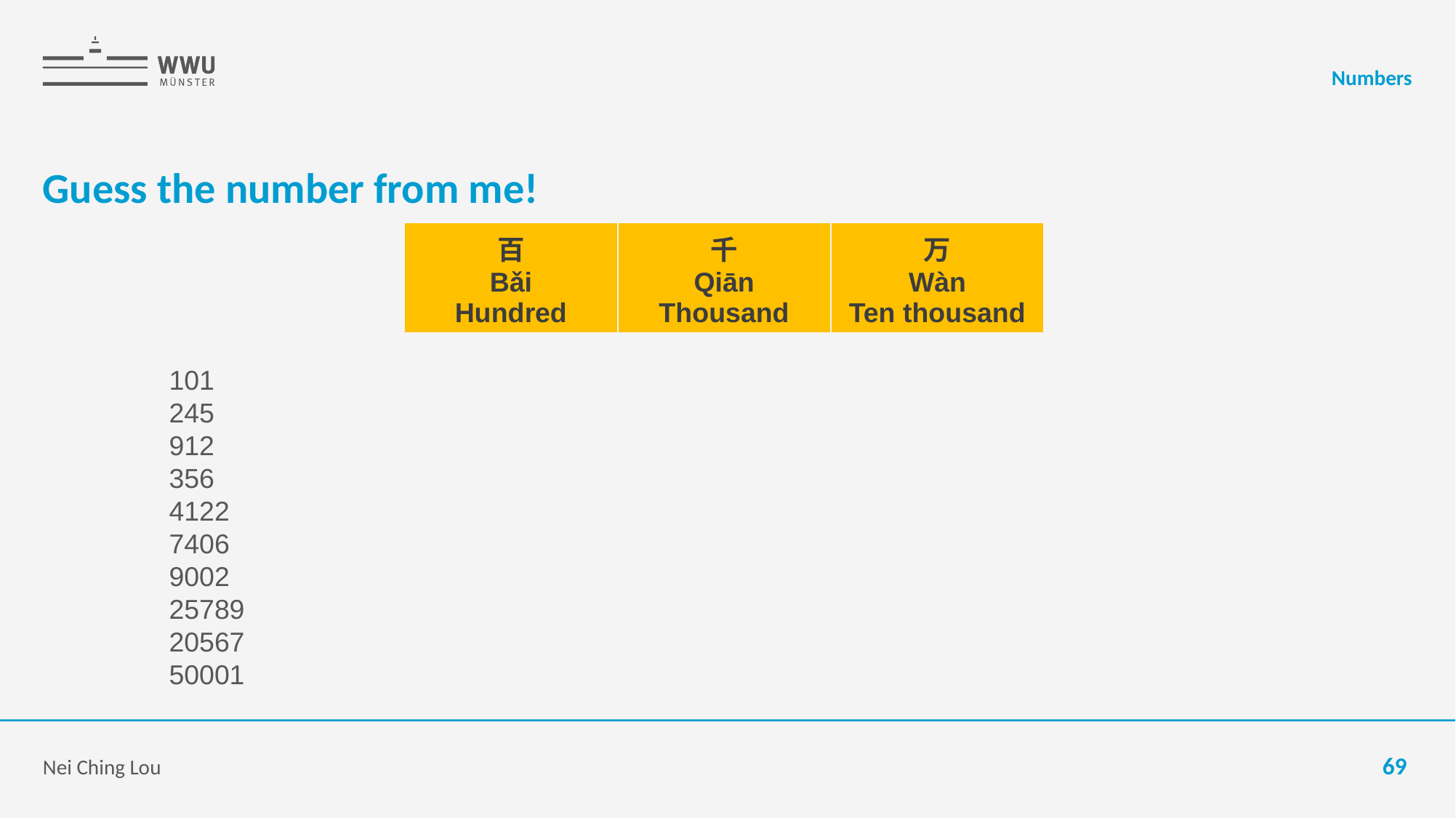

Numbers
# Guess the number from me!
| 百 Bǎi Hundred | 千 Qiān Thousand | 万 Wàn Ten thousand |
| --- | --- | --- |

101
245
912
356
4122
7406
9002
25789
20567
50001

Nei Ching Lou
69